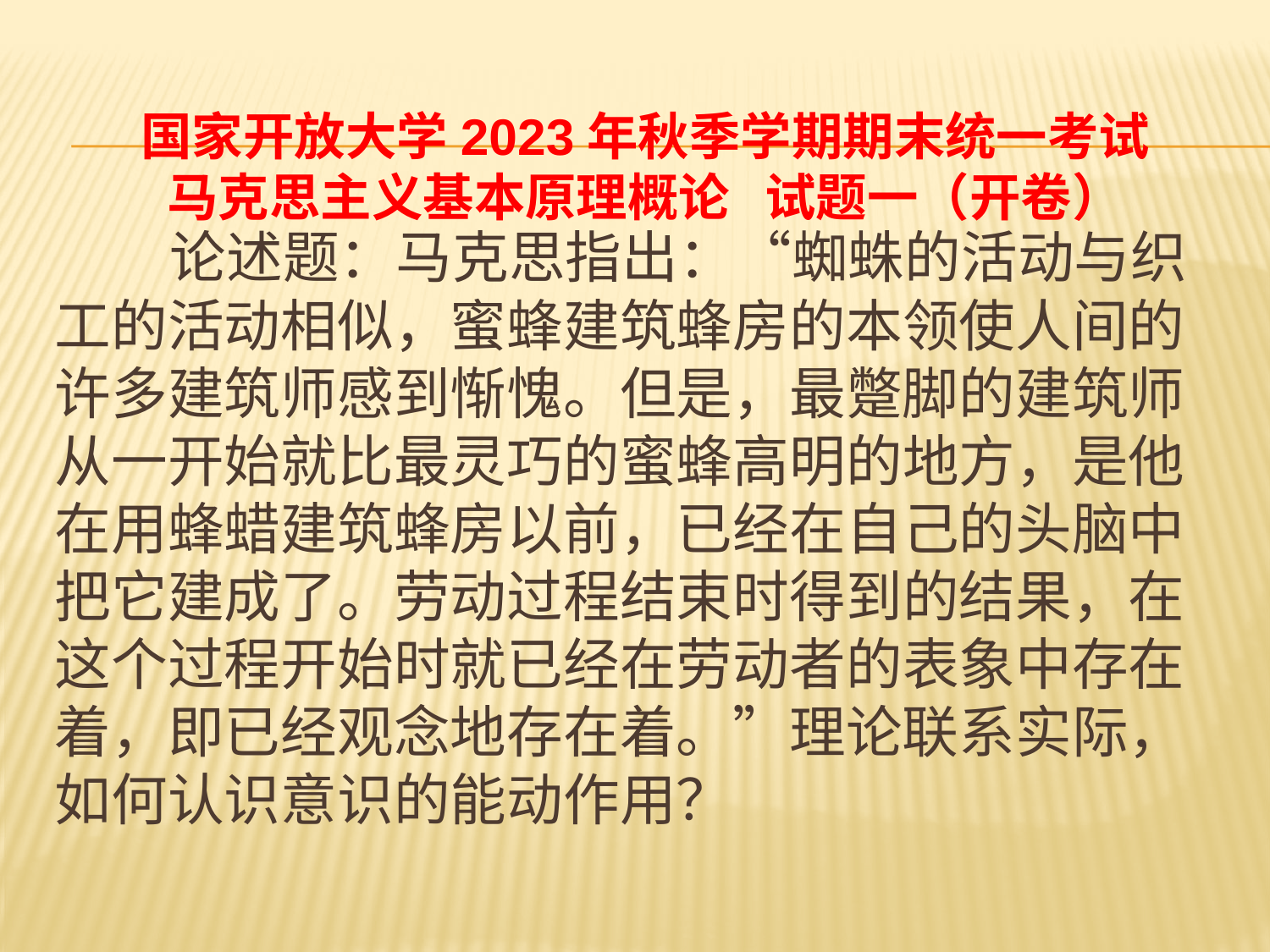

# 国家开放大学2023年秋季学期期末统一考试 马克思主义基本原理概论   试题一（开卷）
        论述题：马克思指出：“蜘蛛的活动与织工的活动相似，蜜蜂建筑蜂房的本领使人间的许多建筑师感到惭愧。但是，最蹩脚的建筑师从一开始就比最灵巧的蜜蜂高明的地方，是他在用蜂蜡建筑蜂房以前，已经在自己的头脑中把它建成了。劳动过程结束时得到的结果，在这个过程开始时就已经在劳动者的表象中存在着，即已经观念地存在着。”理论联系实际，如何认识意识的能动作用？